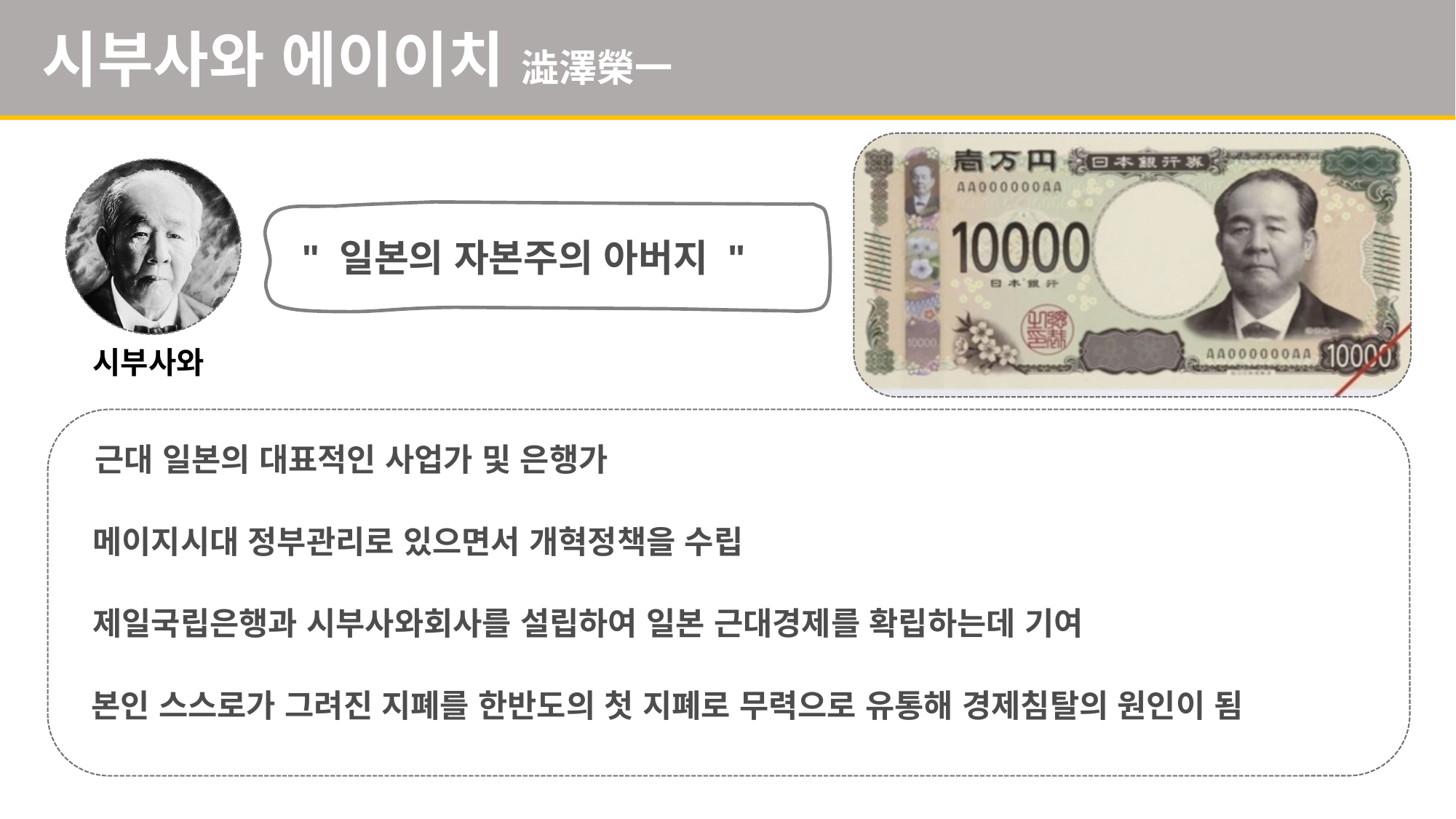

시부사와 에이이치 澁澤榮一

" 일본의 자본주의 아버지 "
시부사와

근대 일본의 대표적인 사업가 및 은행가

메이지시대 정부관리로 있으면서 개혁정책을 수립
제일국립은행과 시부사와회사를 설립하여 일본 근대경제를 확립하는데 기여
본인 스스로가 그려진 지폐를 한반도의 첫 지폐로 무력으로 유통해 경제침탈의 원인이 됨